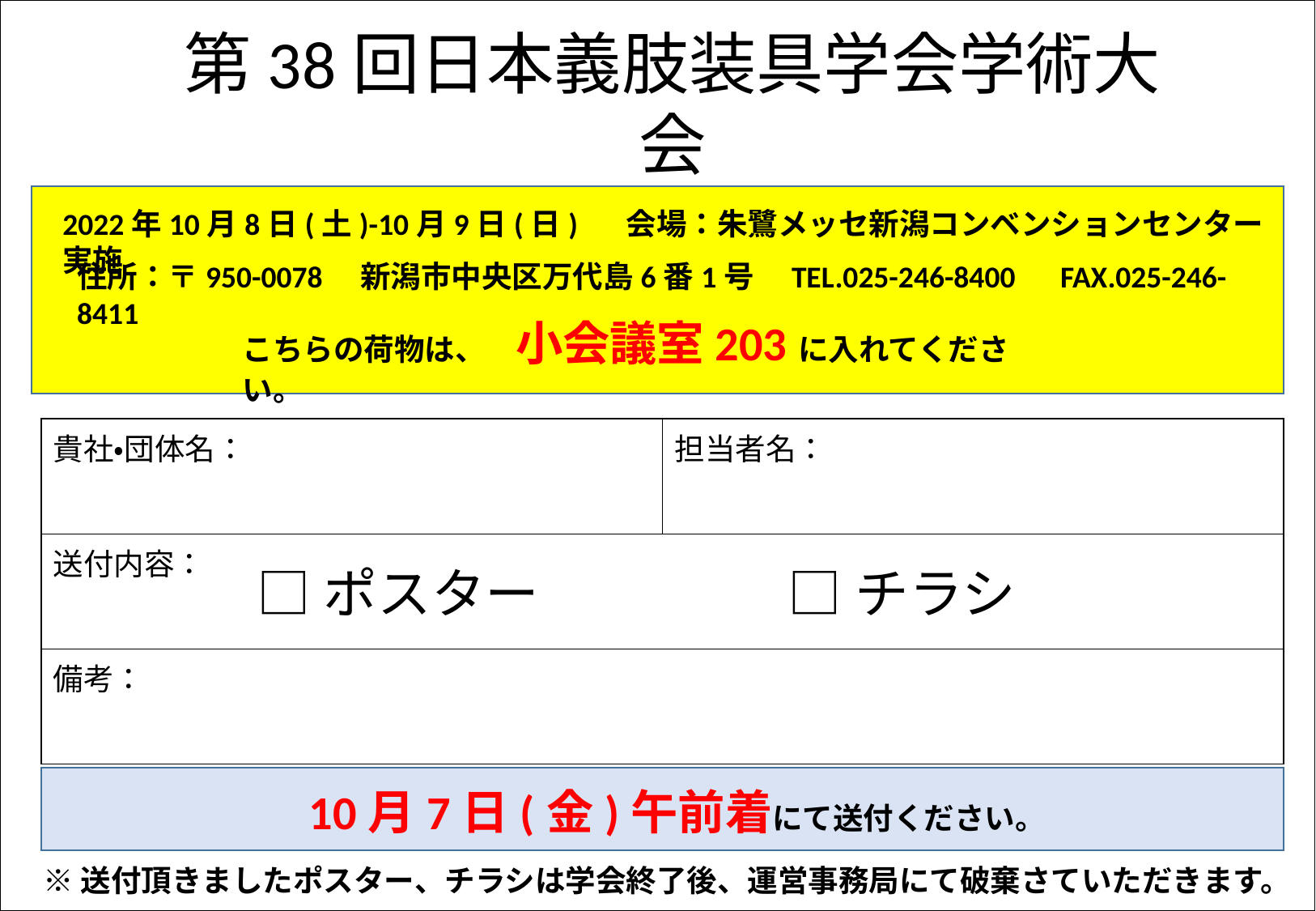

第38回日本義肢装具学会学術大会
ポスター・チラシ送付状

2022年10月8日(土)-10月9日(日)実施
会場：朱鷺メッセ新潟コンベンションセンター
住所：〒950-0078　新潟市中央区万代島6番1号　TEL.025-246-8400　FAX.025-246-8411
こちらの荷物は、　小会議室203に入れてください。
| 貴社・団体名： | 担当者名： |
| --- | --- |
| 送付内容： |  |
| 備考： |  |
□チラシ
□ポスター

10月7日(金)午前着にて送付ください。
※送付頂きましたポスター、チラシは学会終了後、運営事務局にて破棄さていただきます。